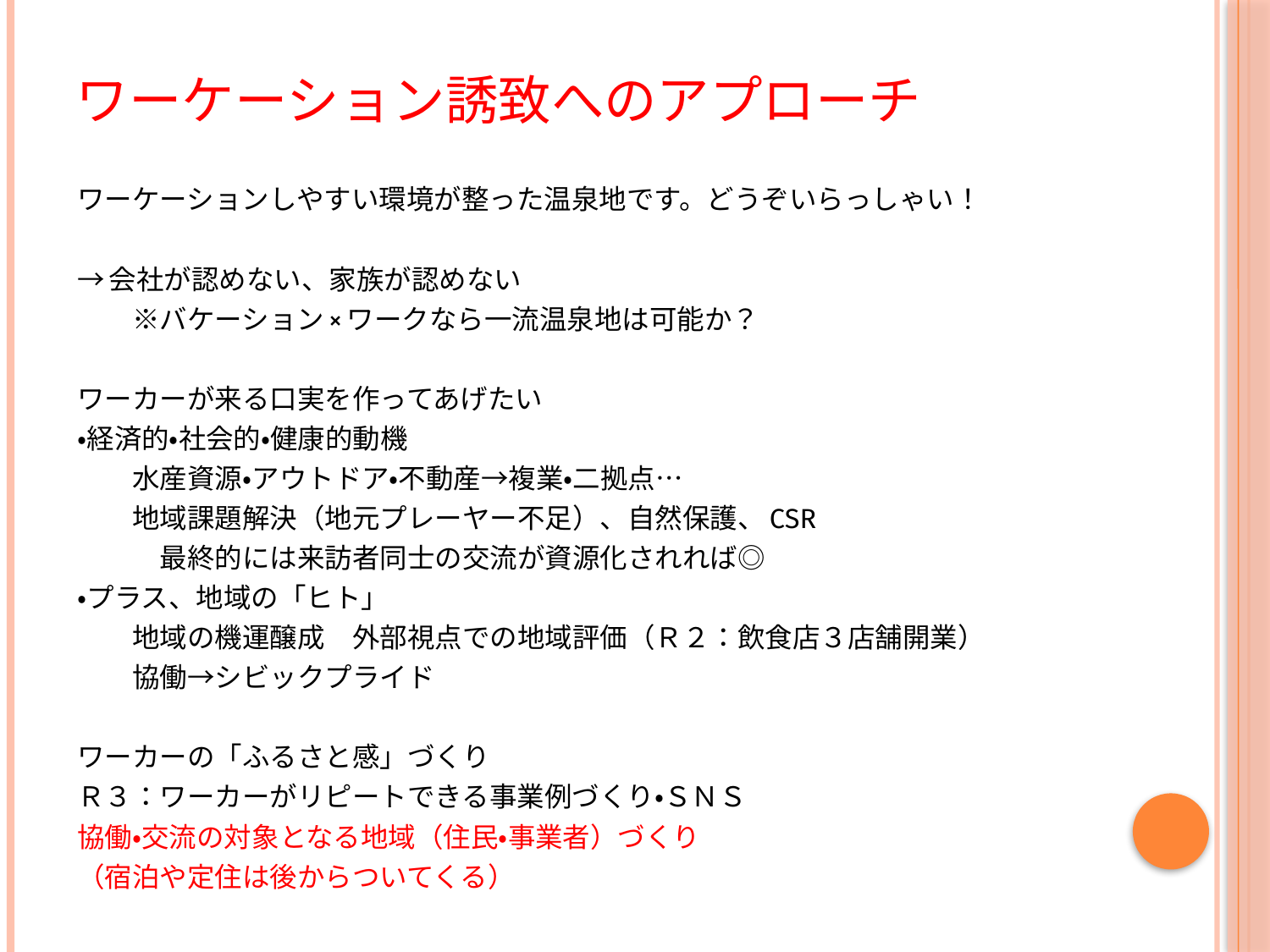

# ワーケーション誘致へのアプローチ
ワーケーションしやすい環境が整った温泉地です。どうぞいらっしゃい！

→会社が認めない、家族が認めない
　　※バケーション×ワークなら一流温泉地は可能か？

ワーカーが来る口実を作ってあげたい
・経済的・社会的・健康的動機
　　水産資源・アウトドア・不動産→複業・二拠点…
　　地域課題解決（地元プレーヤー不足）、自然保護、CSR
　　　最終的には来訪者同士の交流が資源化されれば◎
・プラス、地域の「ヒト」
　　地域の機運醸成　外部視点での地域評価（Ｒ２：飲食店３店舗開業）
　　協働→シビックプライド

ワーカーの「ふるさと感」づくり
Ｒ３：ワーカーがリピートできる事業例づくり・ＳＮＳ
協働・交流の対象となる地域（住民・事業者）づくり
（宿泊や定住は後からついてくる）